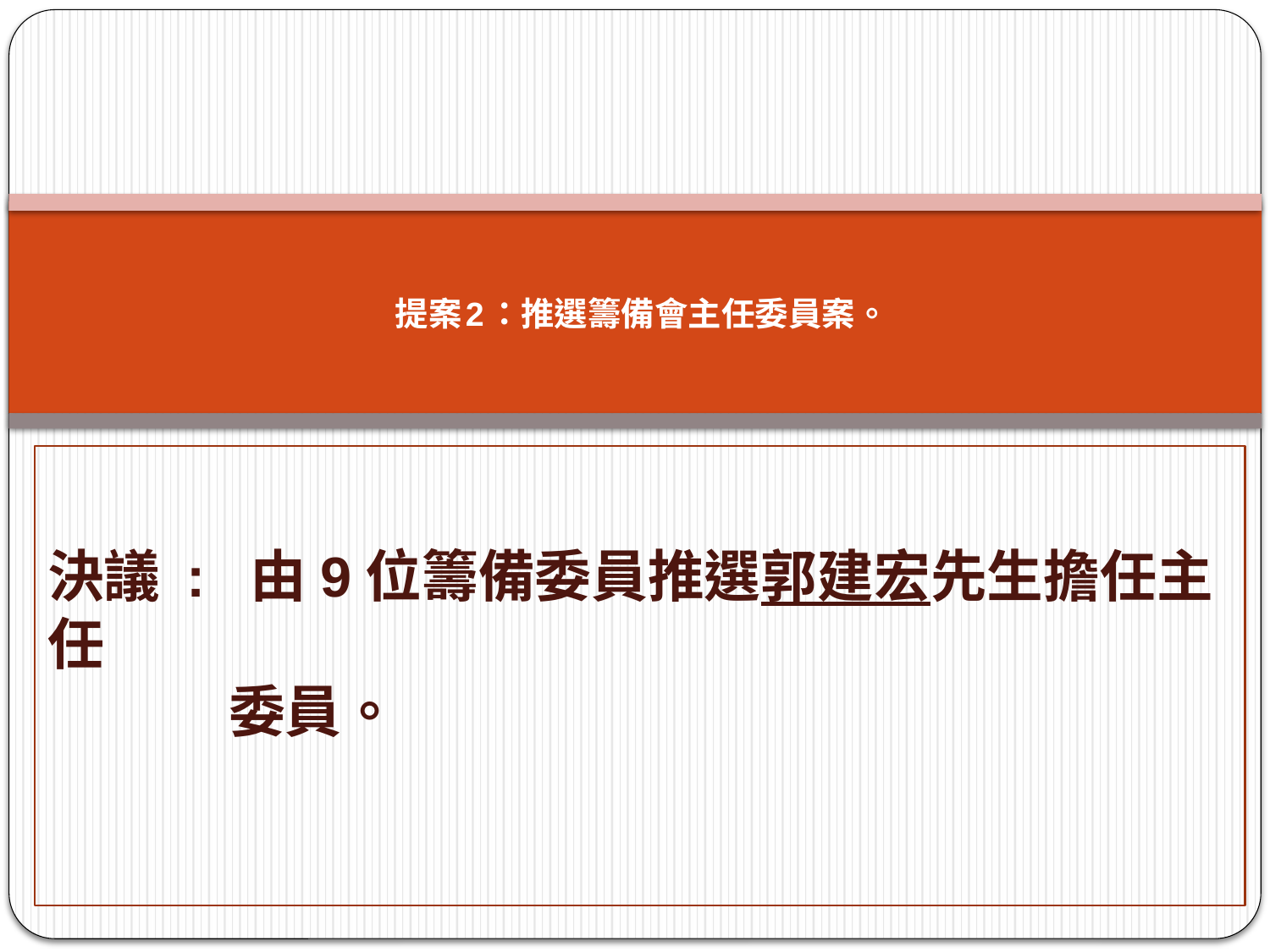

# 提案2：推選籌備會主任委員案。
決議 :  由9位籌備委員推選郭建宏先生擔任主任
             委員。